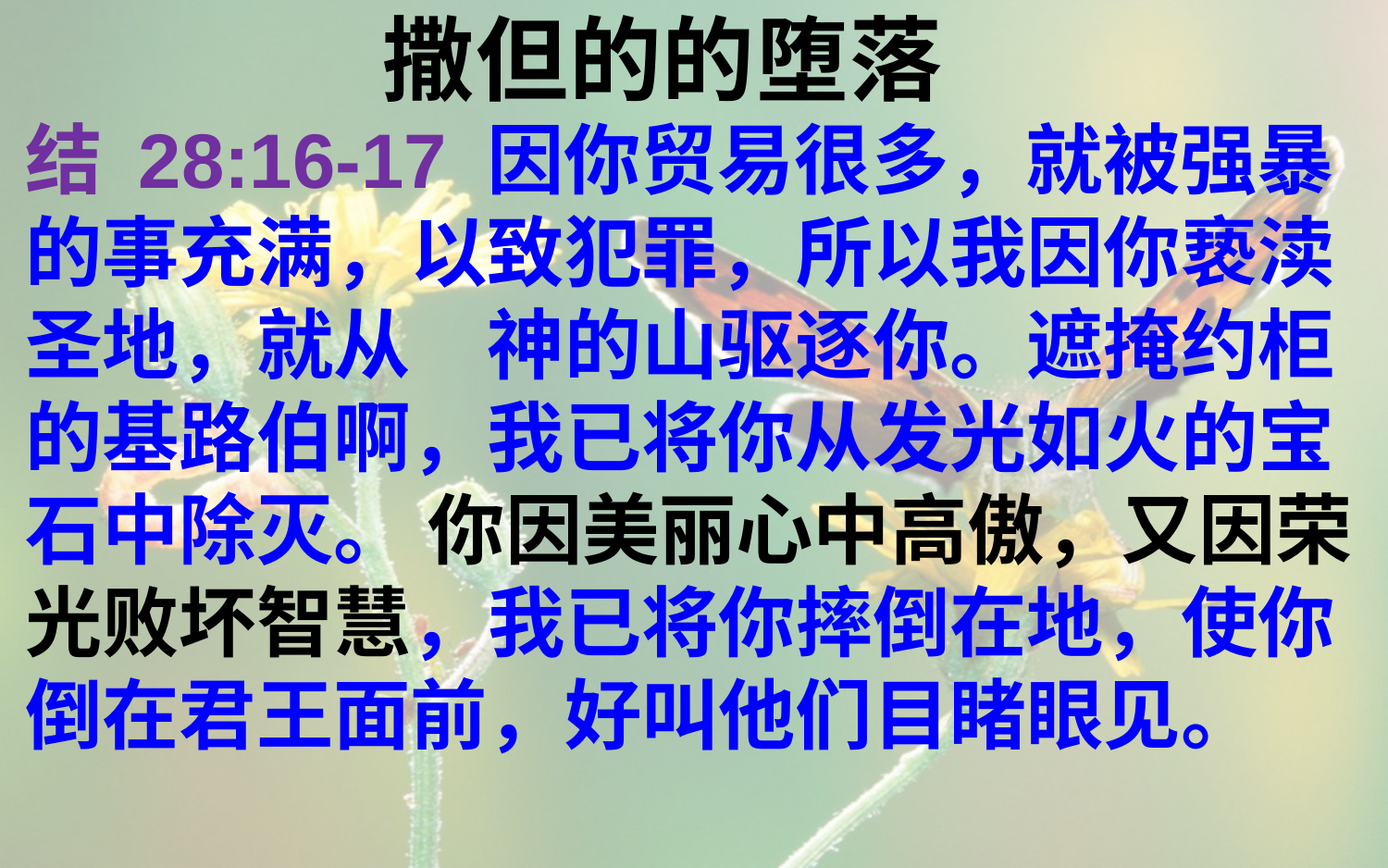

撒但的的堕落
结 28:16-17 因你贸易很多，就被强暴的事充满，以致犯罪，所以我因你亵渎圣地，就从　神的山驱逐你。遮掩约柜的基路伯啊，我已将你从发光如火的宝石中除灭。 你因美丽心中高傲，又因荣光败坏智慧，我已将你摔倒在地，使你倒在君王面前，好叫他们目睹眼见。